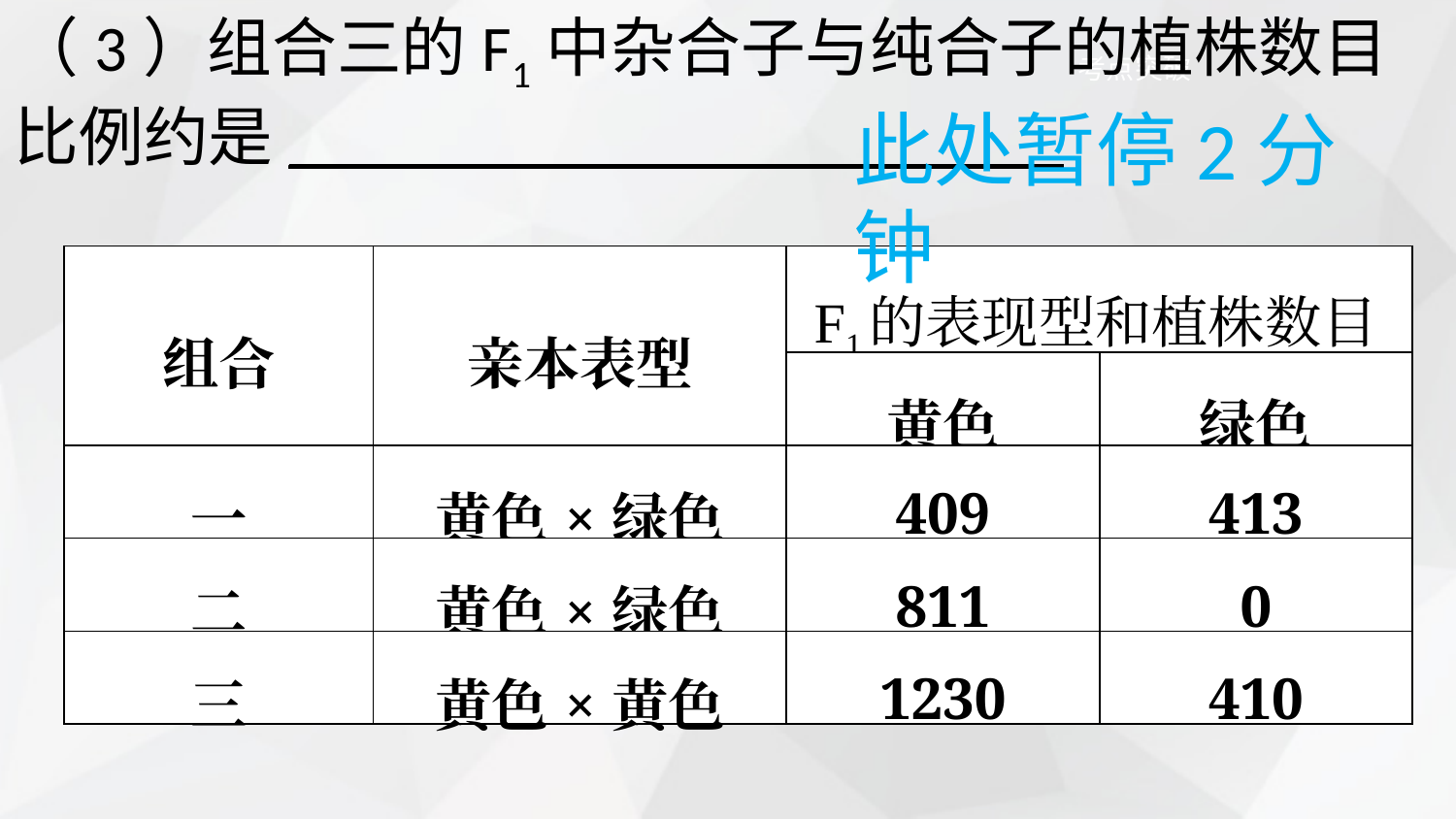

（3）组合三的F1中杂合子与纯合子的植株数目比例约是_______________
此处暂停2分钟
| 组合 | 亲本表型 | F1的表现型和植株数目 |  |
| --- | --- | --- | --- |
|  |  | 黄色 | 绿色 |
| 一 | 黄色×绿色 | 409 | 413 |
| 二 | 黄色×绿色 | 811 | 0 |
| 三 | 黄色×黄色 | 1230 | 410 |